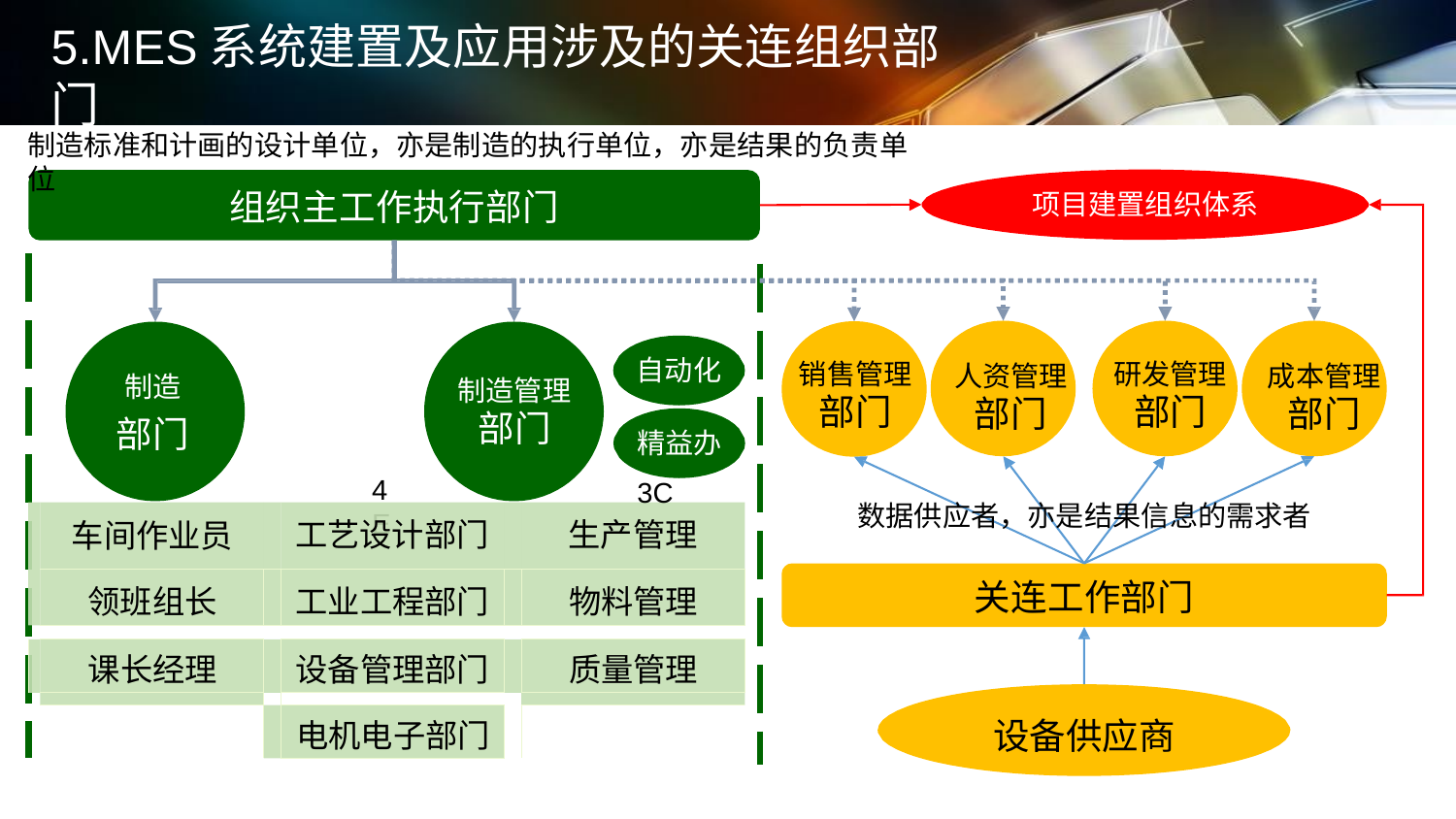

# 5.MES系统建置及应用涉及的关连组织部门
制造标准和计画的设计单位，亦是制造的执行单位，亦是结果的负责单位

组织主工作执行部门
项目建置组织体系

自动化
销售管理
部门
研发管理
部门
人资管理
部门
成本管理
部门
制造
部门
制造管理
部门

精益办
3C

4E
数据供应者，亦是结果信息的需求者
|  | 车间作业员 |  | 工艺设计部门 |  | 生产管理 |  |
| --- | --- | --- | --- | --- | --- | --- |
|  | 领班组长 |  | 工业工程部门 |  | 物料管理 |  |
|  |  |  |  |  |  |  |
|  | 课长经理 |  | 设备管理部门 |  | 质量管理 |  |
|  |  |  |  |  |  |  |
|  |  |  | 电机电子部门 |  |  |  |

关连工作部门

设备供应商